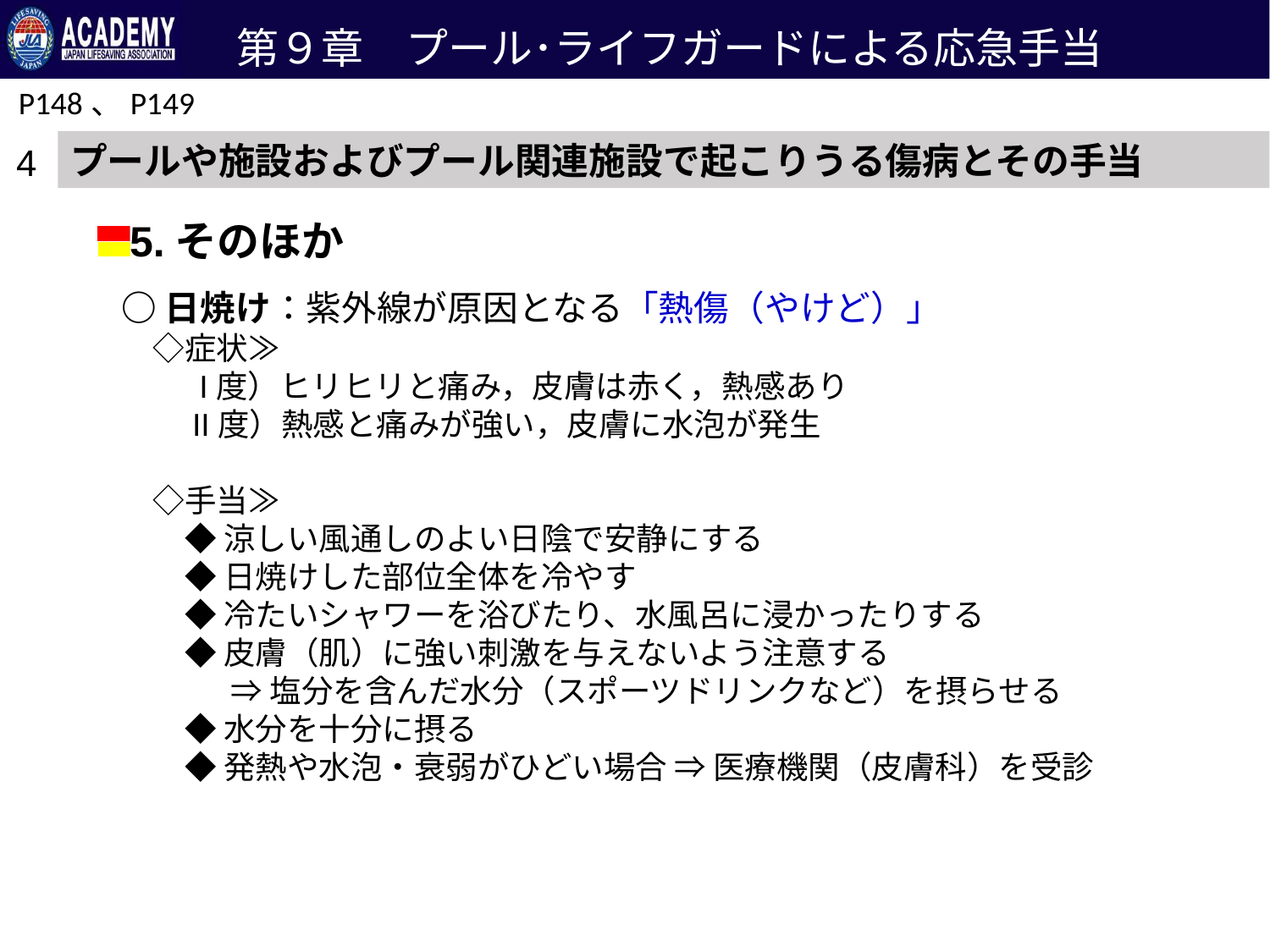

第９章　プール･ライフガードによる応急手当
P148、P149
プールや施設およびプール関連施設で起こりうる傷病とその手当
4
5.そのほか
○日焼け：紫外線が原因となる「熱傷（やけど）」
　◇症状≫
　　 I度）ヒリヒリと痛み，皮膚は赤く，熱感あり
　　II度）熱感と痛みが強い，皮膚に水泡が発生

　◇手当≫
　　◆ 涼しい風通しのよい日陰で安静にする
　　◆ 日焼けした部位全体を冷やす
　　◆ 冷たいシャワーを浴びたり、水風呂に浸かったりする
　　◆ 皮膚（肌）に強い刺激を与えないよう注意する
　　　  ⇒ 塩分を含んだ水分（スポーツドリンクなど）を摂らせる
　　◆ 水分を十分に摂る
　　◆ 発熱や水泡・衰弱がひどい場合 ⇒ 医療機関（皮膚科）を受診